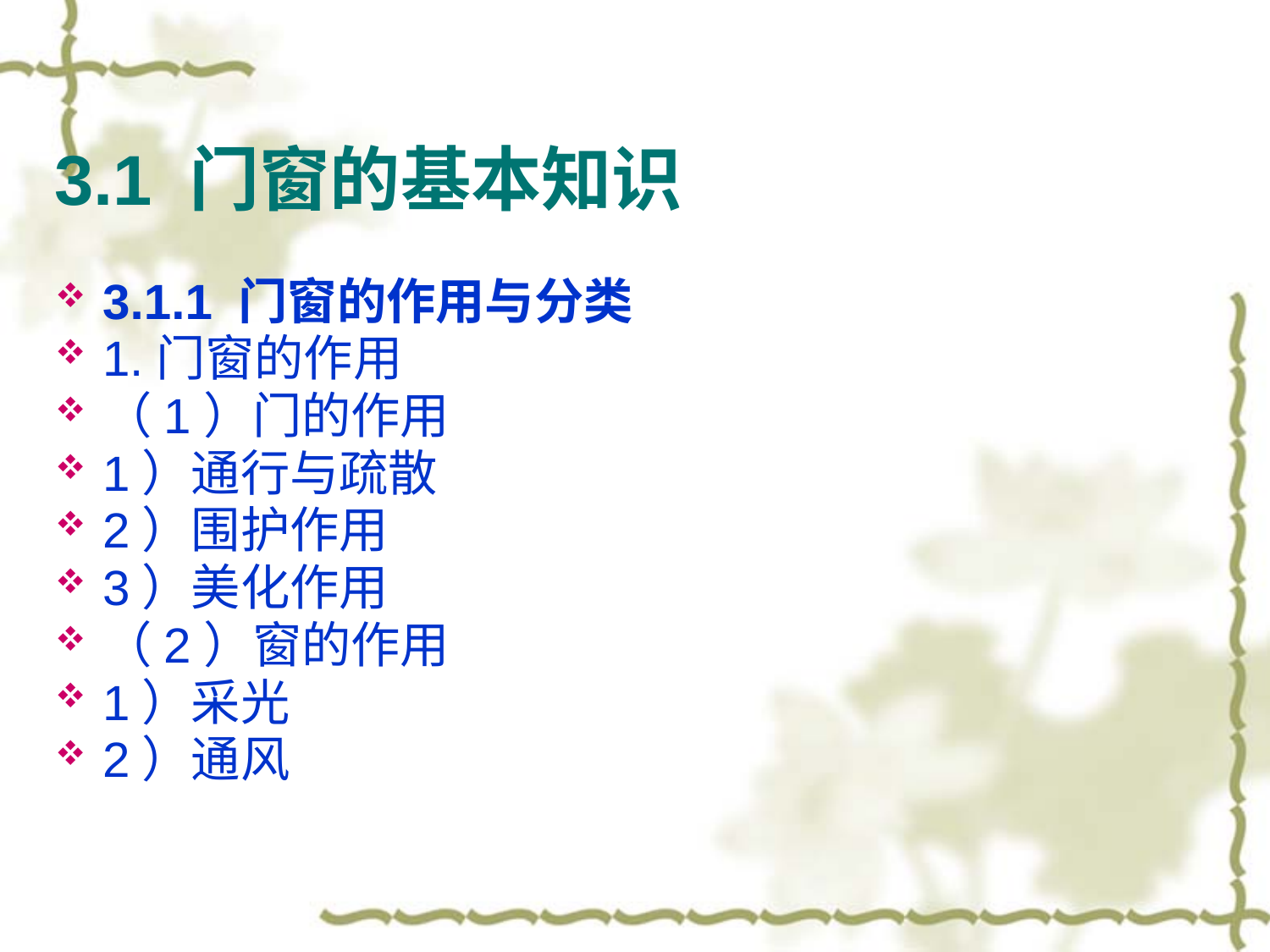

# 3.1 门窗的基本知识
3.1.1 门窗的作用与分类
1.门窗的作用
（1）门的作用
1）通行与疏散
2）围护作用
3）美化作用
（2）窗的作用
1）采光
2）通风